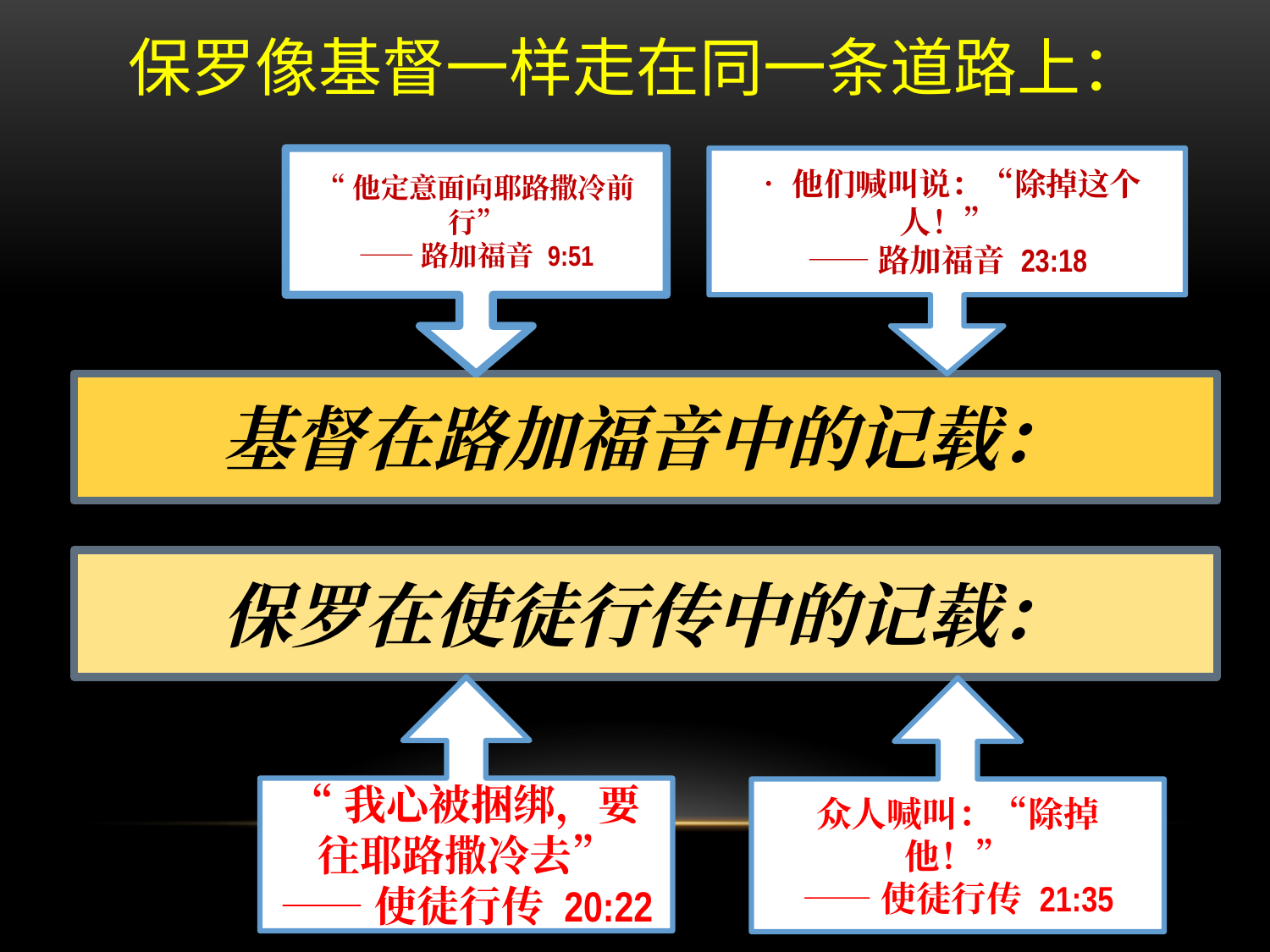

保罗像基督一样走在同一条道路上：
“他定意面向耶路撒冷前行”
——路加福音 9:51
•他们喊叫说：“除掉这个人！”
——路加福音 23:18
基督在路加福音中的记载：
保罗在使徒行传中的记载：
“我心被捆绑，要往耶路撒冷去”
——使徒行传 20:22
众人喊叫：“除掉他！”
——使徒行传 21:35